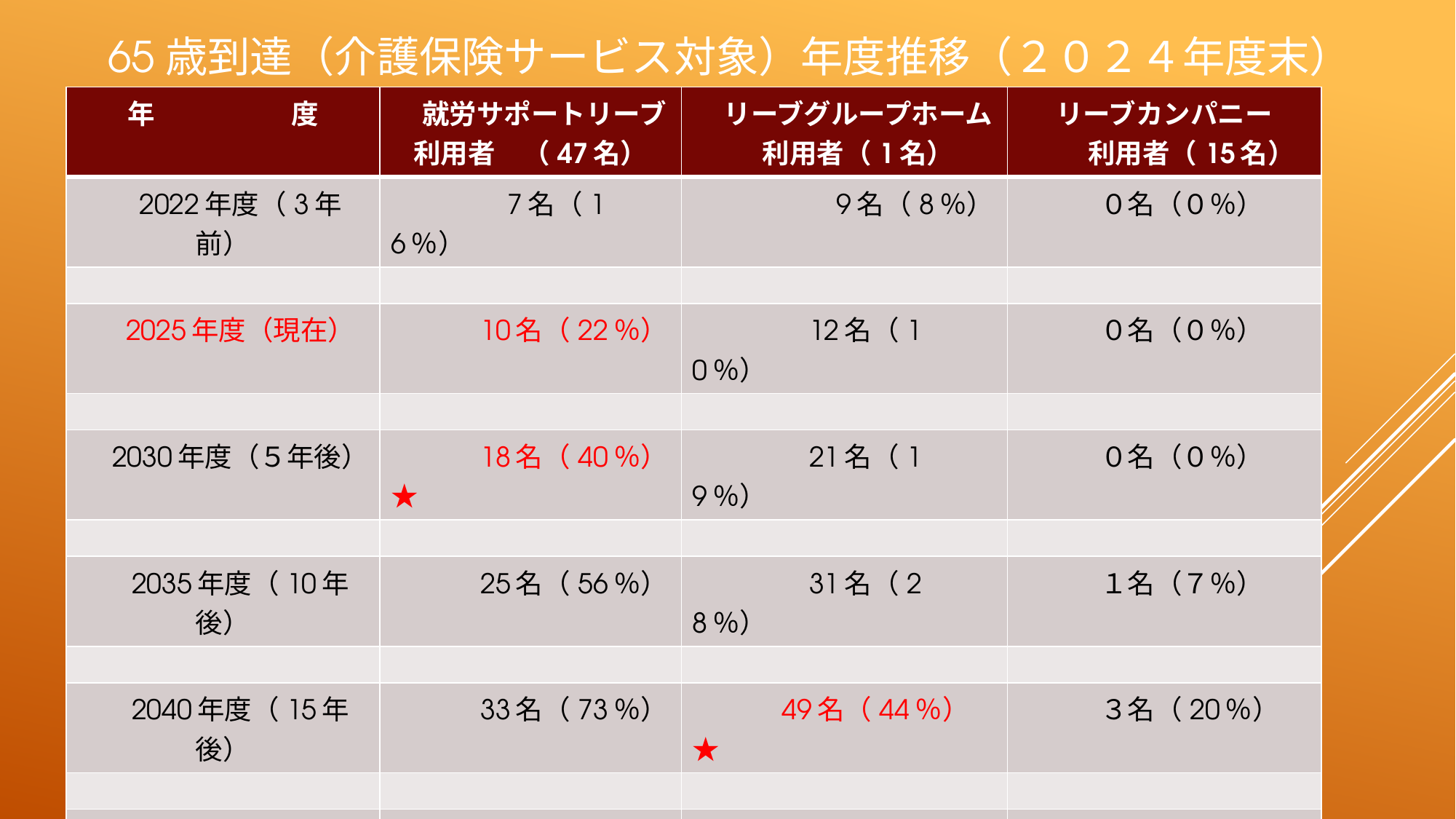

# 65歳到達（介護保険サービス対象）年度推移（２０２４年度末）
| 年　　　　　度 | 就労サポートリーブ利用者　（47名） | リーブグループホーム　利用者（1名） | リーブカンパニー　　　利用者（15名） |
| --- | --- | --- | --- |
| 2022年度（3年前） | 7名（16％） | 9名（8％） | ０名（０％） |
|  |  |  |  |
| 2025年度（現在） | 10名（22％） | 12名（10％） | ０名（０％） |
|  |  |  |  |
| 2030年度（５年後） | 18名（40％）★ | 21名（19％） | ０名（０％） |
|  |  |  |  |
| 2035年度（10年後） | 25名（56％） | 31名（28％） | １名（７％） |
|  |  |  |  |
| 2040年度（15年後） | 33名（73％） | 49名（44％）★ | ３名（20％） |
|  |  |  |  |
| 2045年度（20年後） | 37名（82％） | 71名（63％） | ６名（40％）★ |
|  |  |  |  |
| 2050年度（25年後） | 41名（89％） | 86名（77％） | 10名（71％） |